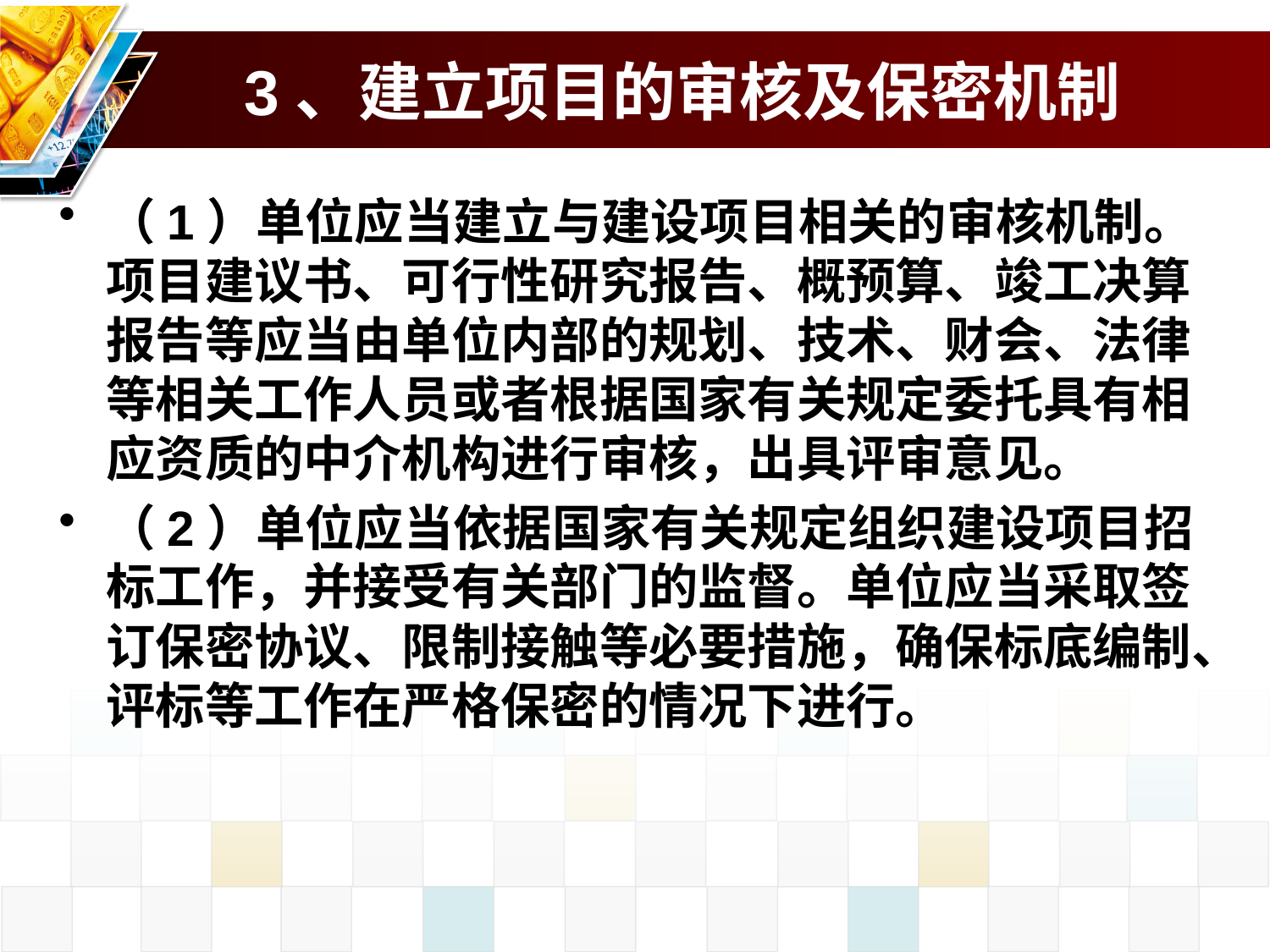

# 3、建立项目的审核及保密机制
（1）单位应当建立与建设项目相关的审核机制。项目建议书、可行性研究报告、概预算、竣工决算报告等应当由单位内部的规划、技术、财会、法律等相关工作人员或者根据国家有关规定委托具有相应资质的中介机构进行审核，出具评审意见。
（2）单位应当依据国家有关规定组织建设项目招标工作，并接受有关部门的监督。单位应当采取签订保密协议、限制接触等必要措施，确保标底编制、评标等工作在严格保密的情况下进行。